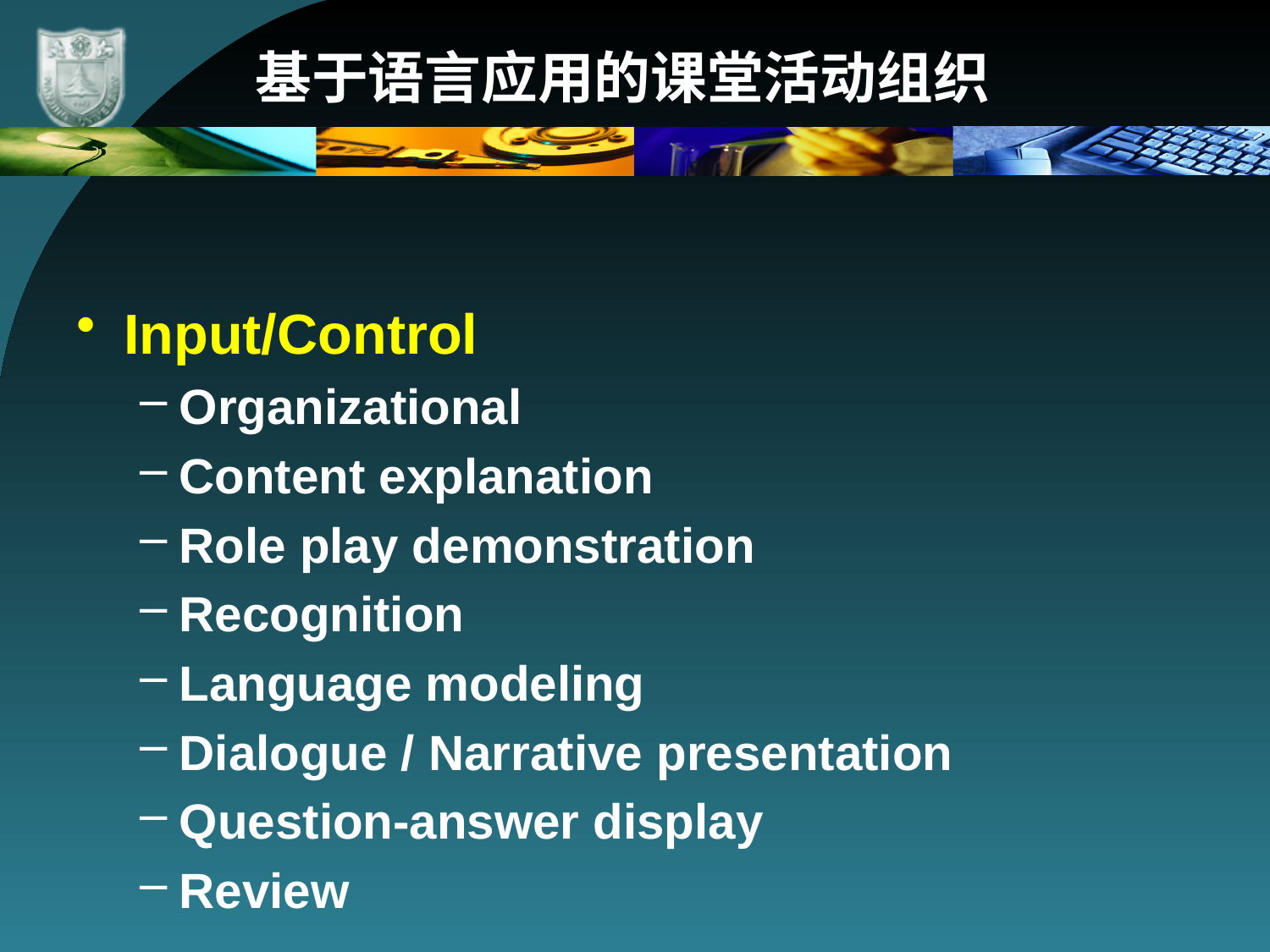

# 基于语言应用的课堂活动组织
Input/Control
Organizational
Content explanation
Role play demonstration
Recognition
Language modeling
Dialogue / Narrative presentation
Question-answer display
Review